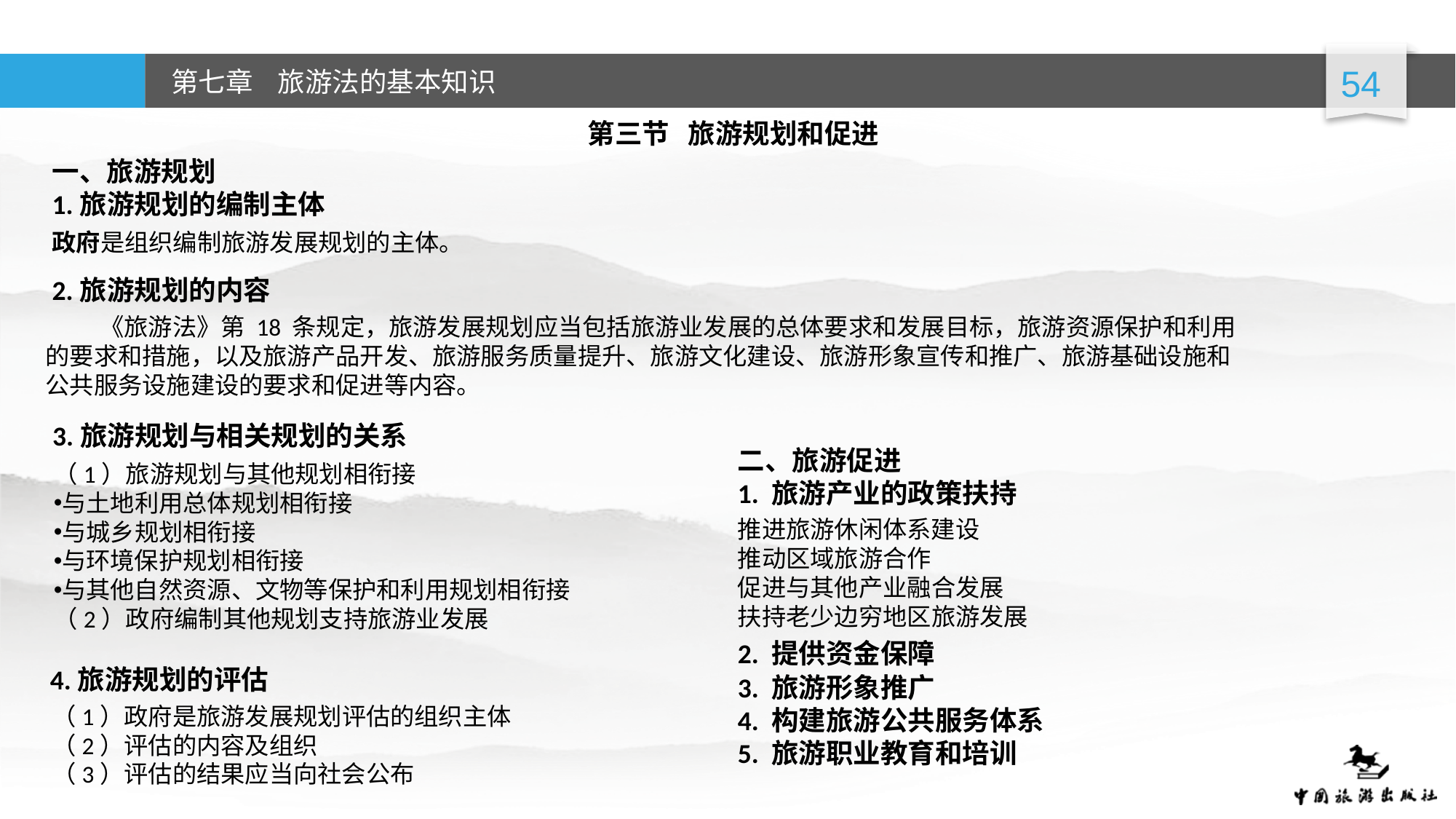

第三节   旅游规划和促进
一、旅游规划
1.旅游规划的编制主体
政府是组织编制旅游发展规划的主体。

2.旅游规划的内容

《旅游法》第 18 条规定，旅游发展规划应当包括旅游业发展的总体要求和发展目标，旅游资源保护和利用的要求和措施，以及旅游产品开发、旅游服务质量提升、旅游文化建设、旅游形象宣传和推广、旅游基础设施和公共服务设施建设的要求和促进等内容。
3.旅游规划与相关规划的关系
二、旅游促进
1. 旅游产业的政策扶持

（1）旅游规划与其他规划相衔接
与土地利用总体规划相衔接
与城乡规划相衔接
与环境保护规划相衔接
与其他自然资源、文物等保护和利用规划相衔接
（2）政府编制其他规划支持旅游业发展
推进旅游休闲体系建设
推动区域旅游合作
促进与其他产业融合发展
扶持老少边穷地区旅游发展
2. 提供资金保障

4.旅游规划的评估
3. 旅游形象推广
4. 构建旅游公共服务体系
5. 旅游职业教育和培训
（1）政府是旅游发展规划评估的组织主体
（2）评估的内容及组织
（3）评估的结果应当向社会公布